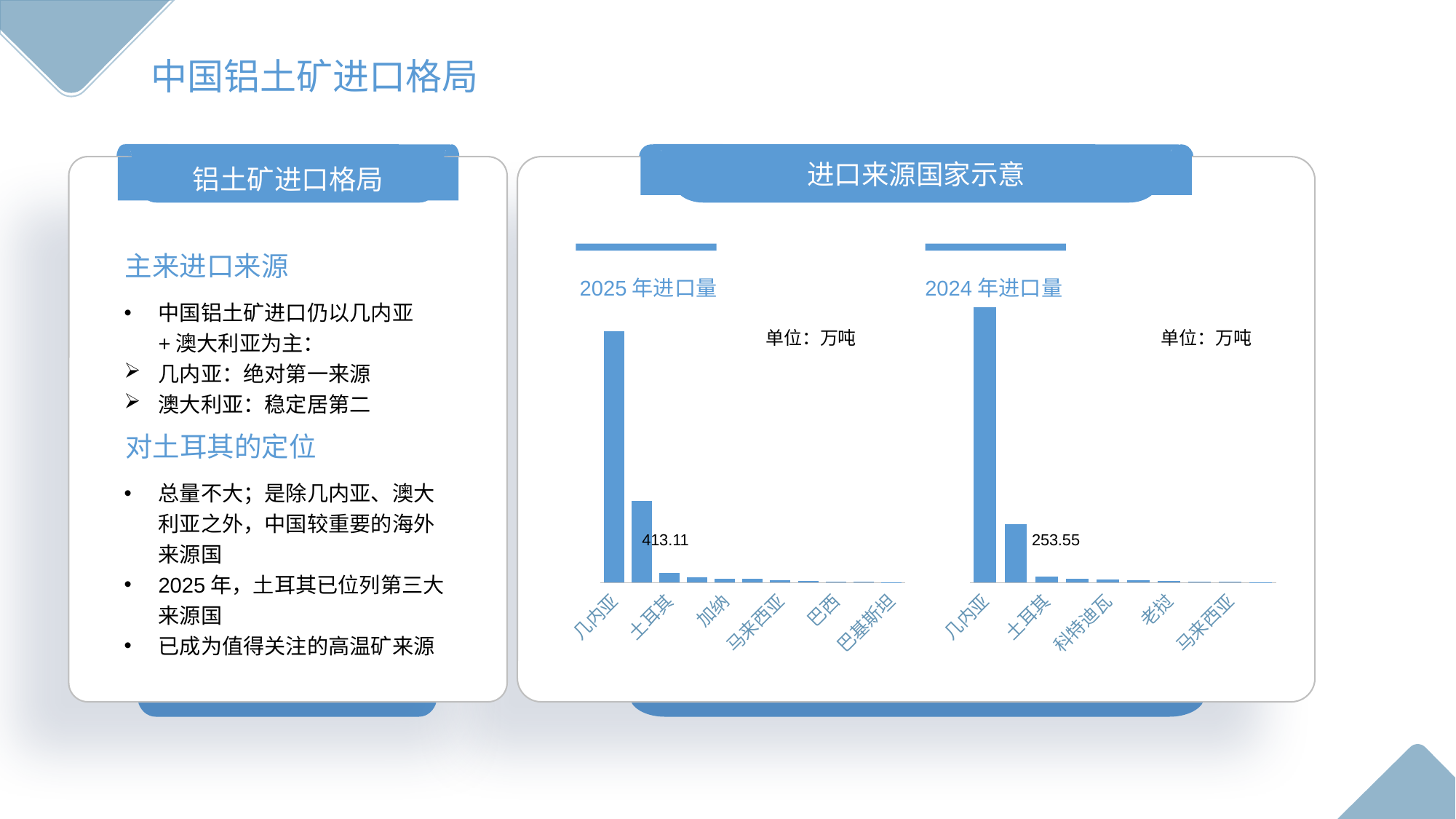

中国铝土矿进口格局

进口来源国家示意

铝土矿进口格局
主来进口来源

2025年进口量
2024年进口量

### Chart

| Category | 12月进口量（吨） |
|---|---|
| 几内亚 | 10385.92 |
| 澳大利亚 | 3389.24 |
| 土耳其 | 413.11 |
| 老挝 | 227.03 |
| 加纳 | 168.37 |
| 科特迪瓦 | 162.43 |
| 马来西亚 | 110.04 |
| 黑山 | 55.6 |
| 巴西 | 32.86 |
| 印度 | 28.12 |
| 巴基斯坦 | 3.2 |

### Chart

| Category | 12月进口量（吨） |
|---|---|
| 几内亚 | 11362.59 |
| 澳大利亚 | 2408.72 |
| 土耳其 | 253.0 |
| 圭亚那 | 167.55 |
| 科特迪瓦 | 140.72 |
| 巴西 | 107.04 |
| 老挝 | 75.12 |
| 塞拉利昂 | 47.34 |
| 马来西亚 | 33.06 |
| 巴基斯坦 | 12.81 |
中国铝土矿进口仍以几内亚+澳大利亚为主：
几内亚：绝对第一来源
澳大利亚：稳定居第二
单位：万吨
单位：万吨
对土耳其的定位
总量不大；是除几内亚、澳大利亚之外，中国较重要的海外来源国
2025年，土耳其已位列第三大来源国
已成为值得关注的高温矿来源
253.55
413.11